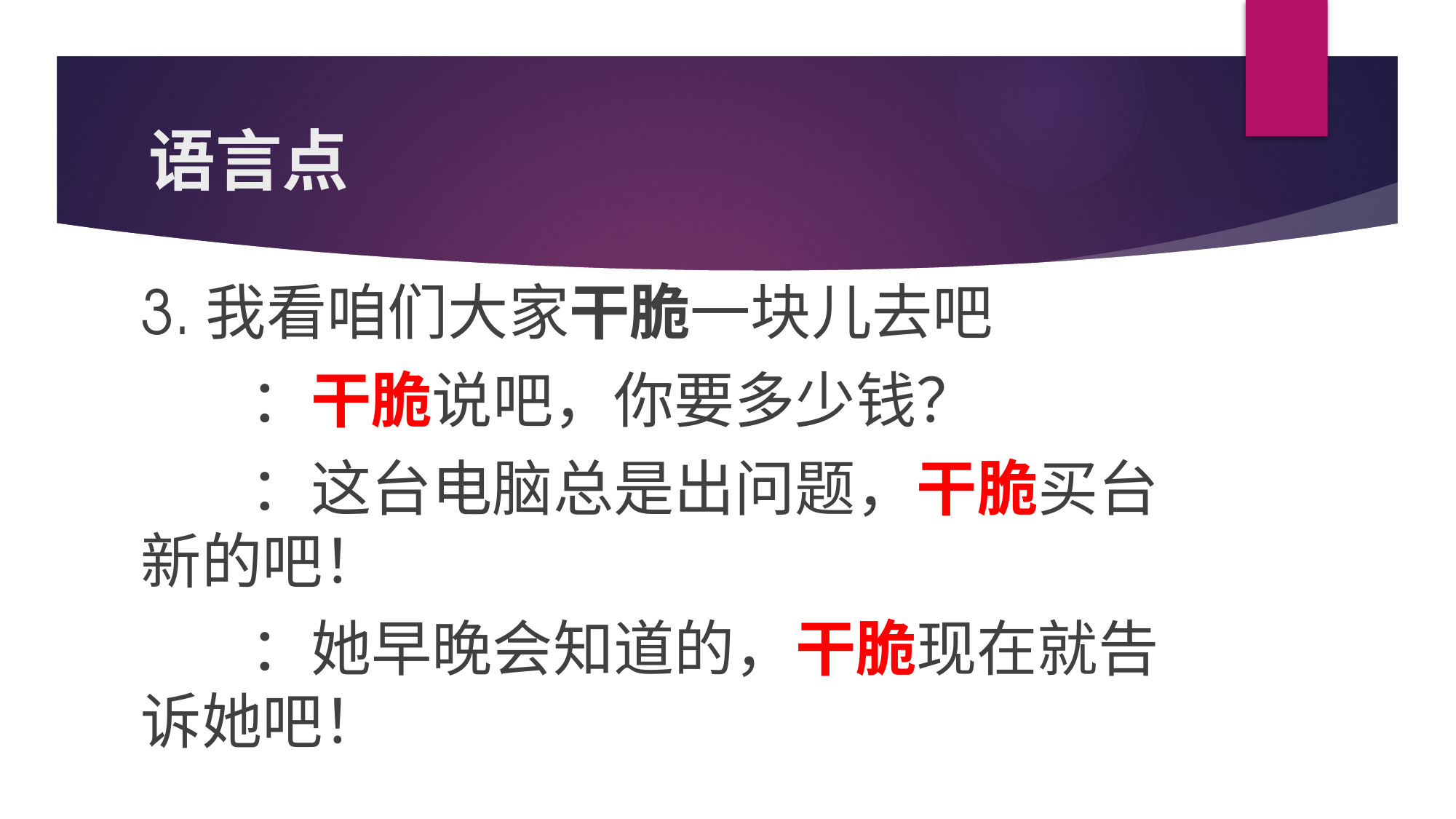

# 语言点
3.我看咱们大家干脆一块儿去吧
	：干脆说吧，你要多少钱？
	：这台电脑总是出问题，干脆买台新的吧！
	：她早晚会知道的，干脆现在就告诉她吧！